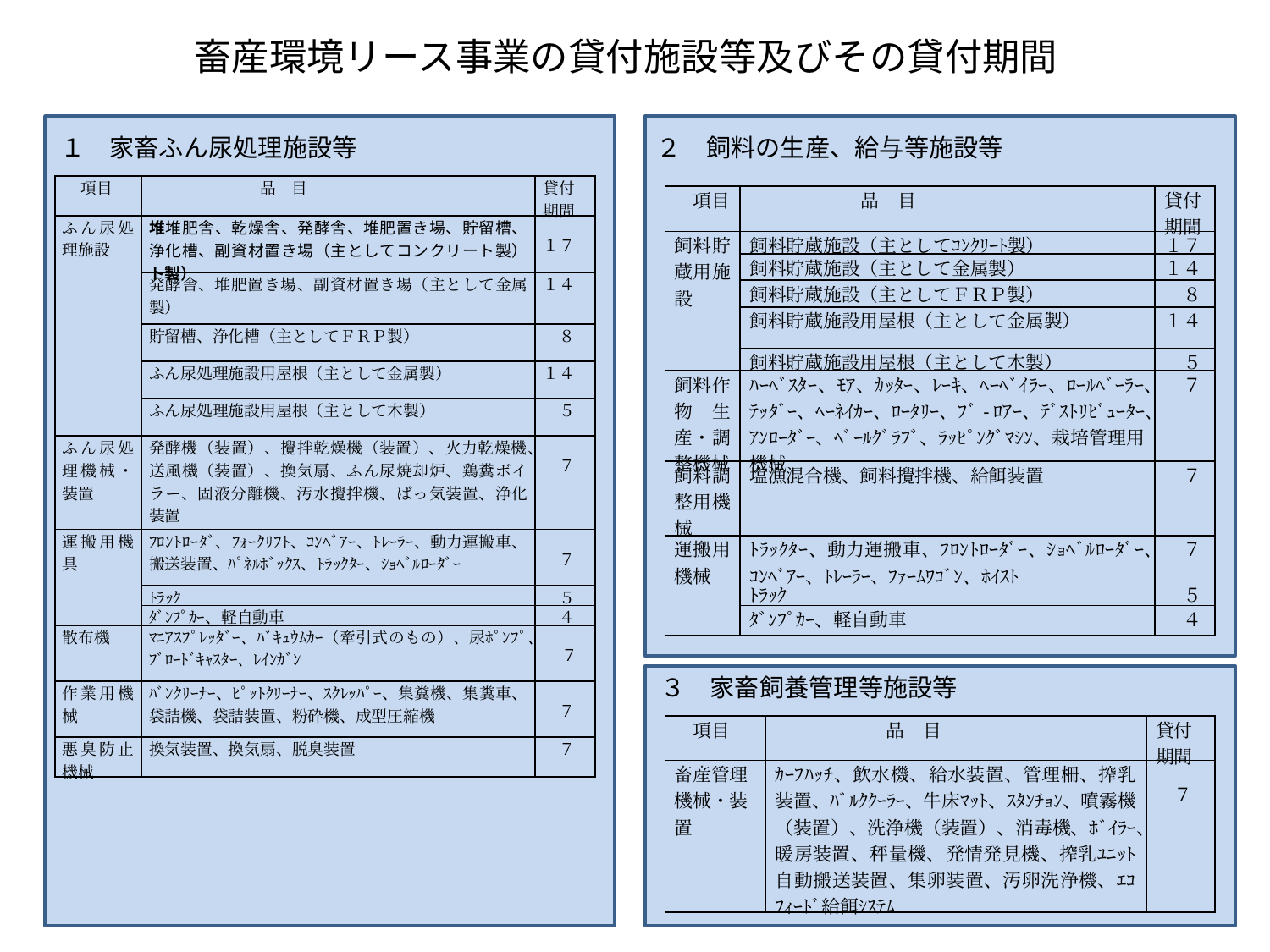

# 畜産環境リース事業の貸付施設等及びその貸付期間

１　家畜ふん尿処理施設等
２　飼料の生産、給与等施設等
| 項目 | 品　目 | 貸付期間 |
| --- | --- | --- |
| ふん尿処理施設 | 堆堆肥舎、乾燥舎、発酵舎、堆肥置き場、貯留槽、浄化槽、副資材置き場（主としてコンクリート製）ト製） | １７ |
|  | 発酵舎、堆肥置き場、副資材置き場（主として金属製） | １４ |
|  | 貯留槽、浄化槽（主としてＦＲＰ製） | ８ |
|  | ふん尿処理施設用屋根（主として金属製） | １４ |
|  | ふん尿処理施設用屋根（主として木製） | ５ |
| ふん尿処理機械・装置 | 発酵機（装置）、攪拌乾燥機（装置）、火力乾燥機、送風機（装置）、換気扇、ふん尿焼却炉、鶏糞ボイラー、固液分離機、汚水攪拌機、ばっ気装置、浄化装置 | ７ |
| 運搬用機具 | ﾌﾛﾝﾄﾛｰﾀﾞ、ﾌｫｰｸﾘﾌﾄ、ｺﾝﾍﾞｱｰ、ﾄﾚｰﾗｰ、動力運搬車、搬送装置、ﾊﾟﾈﾙﾎﾞｯｸｽ、ﾄﾗｯｸﾀｰ、ｼｮﾍﾞﾙﾛｰﾀﾞｰ | ７ |
|  | ﾄﾗｯｸ | ５ |
|  | ﾀﾞﾝﾌﾟｶｰ、軽自動車 | ４ |
| 散布機 | ﾏﾆｱｽﾌﾟﾚｯﾀﾞｰ、ﾊﾞｷｭｳﾑｶｰ（牽引式のもの）、尿ﾎﾟﾝﾌﾟ、ﾌﾞﾛｰﾄﾞｷｬｽﾀｰ、ﾚｲﾝｶﾞﾝ | ７ |
| 作業用機械 | ﾊﾞﾝｸﾘｰﾅｰ、ﾋﾟｯﾄｸﾘｰﾅｰ、ｽｸﾚｯﾊﾟｰ、集糞機、集糞車、袋詰機、袋詰装置、粉砕機、成型圧縮機 | ７ |
| 悪臭防止機械 | 換気装置、換気扇、脱臭装置 | ７ |
| 項目 | 品　目 | 貸付期間 |
| --- | --- | --- |
| 飼料貯蔵用施設 | 飼料貯蔵施設（主としてｺﾝｸﾘｰﾄ製） | １７ |
|  | 飼料貯蔵施設（主として金属製） | １４ |
|  | 飼料貯蔵施設（主としてＦＲＰ製） | ８ |
|  | 飼料貯蔵施設用屋根（主として金属製） | １４ |
|  | 飼料貯蔵施設用屋根（主として木製） | ５ |
| 飼料作物生産・調整機械 | ﾊｰﾍﾞｽﾀｰ、ﾓｱ、ｶｯﾀｰ、ﾚｰｷ、ﾍｰﾍﾞｲﾗｰ、ﾛｰﾙﾍﾞｰﾗｰ、ﾃｯﾀﾞｰ、ﾍｰﾈｲｶｰ、ﾛｰﾀﾘｰ、ﾌﾞ-ﾛｱｰ、ﾃﾞｽﾄﾘﾋﾞｭｰﾀｰ、ｱﾝﾛｰﾀﾞｰ、ﾍﾞｰﾙｸﾞﾗﾌﾞ、ﾗｯﾋﾟﾝｸﾞﾏｼﾝ、栽培管理用機械 | ７ |
| 飼料調整用機械 | 塩漁混合機、飼料攪拌機、給餌装置 | ７ |
| 運搬用機械 | ﾄﾗｯｸﾀｰ、動力運搬車、ﾌﾛﾝﾄﾛｰﾀﾞｰ、ｼｮﾍﾞﾙﾛｰﾀﾞｰ、ｺﾝﾍﾞｱｰ、ﾄﾚｰﾗｰ、ﾌｧｰﾑﾜｺﾞﾝ、ﾎｲｽﾄ | ７ |
|  | ﾄﾗｯｸ | ５ |
|  | ﾀﾞﾝﾌﾟｶｰ、軽自動車 | ４ |

３　家畜飼養管理等施設等
| 項目 | 品　目 | 貸付期間 |
| --- | --- | --- |
| 畜産管理機械・装置 | ｶｰﾌﾊｯﾁ、飲水機、給水装置、管理柵、搾乳装置、ﾊﾞﾙｸｸｰﾗｰ、牛床ﾏｯﾄ、ｽﾀﾝﾁｮﾝ、噴霧機（装置）、洗浄機（装置）、消毒機、ﾎﾞｲﾗｰ、暖房装置、秤量機、発情発見機、搾乳ﾕﾆｯﾄ自動搬送装置、集卵装置、汚卵洗浄機、ｴｺﾌｨｰﾄﾞ給餌ｼｽﾃﾑ | ７ |